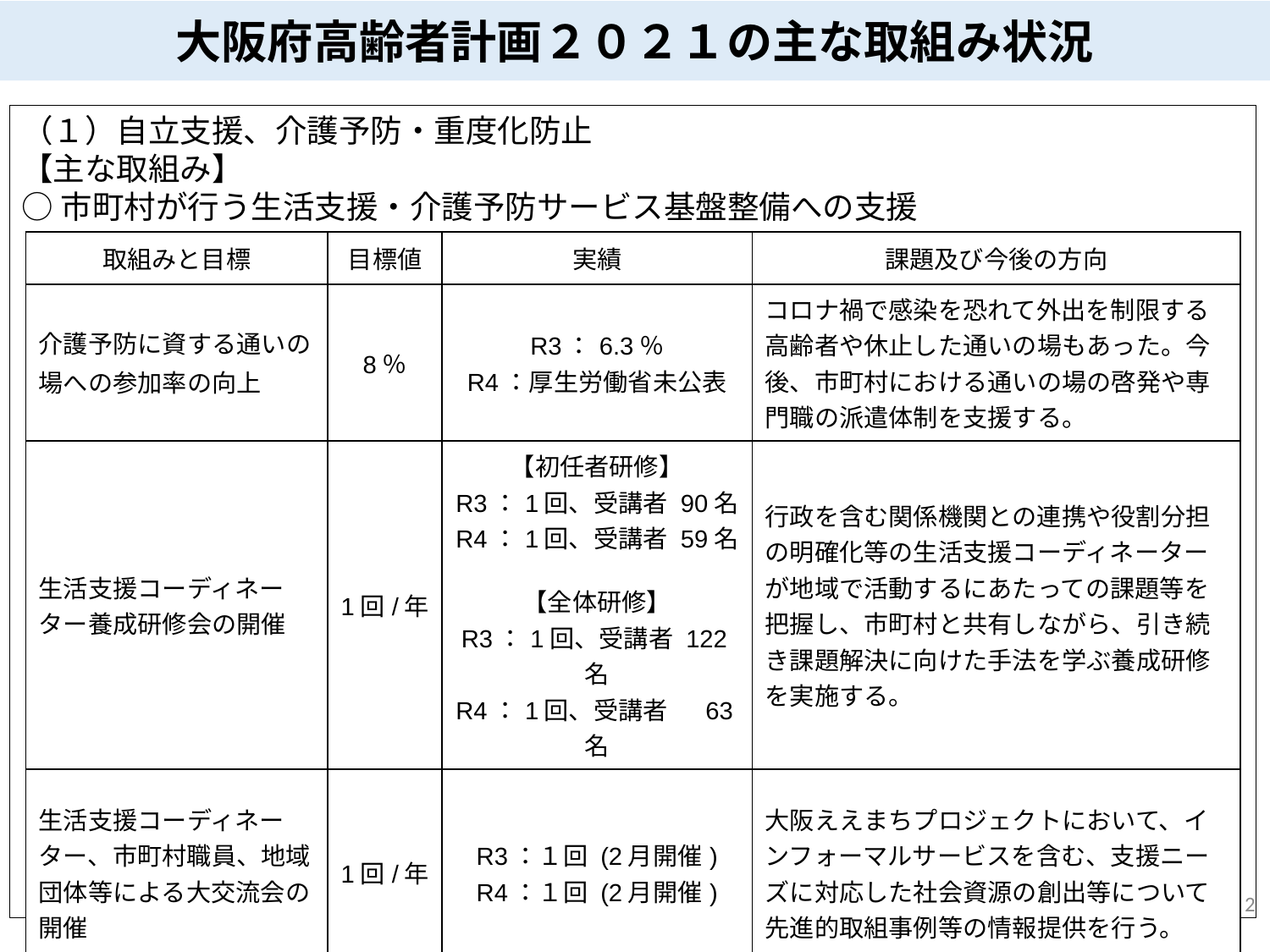

大阪府高齢者計画２０２１の主な取組み状況
（１）自立支援、介護予防・重度化防止
【主な取組み】
○市町村が行う生活支援・介護予防サービス基盤整備への支援

| 取組みと目標 | 目標値 | 実績 | 課題及び今後の方向 |
| --- | --- | --- | --- |
| 介護予防に資する通いの場への参加率の向上 | 8％ | R3：6.3％ R4：厚生労働省未公表 | コロナ禍で感染を恐れて外出を制限する高齢者や休止した通いの場もあった。今後、市町村における通いの場の啓発や専門職の派遣体制を支援する。 |
| 生活支援コーディネーター養成研修会の開催 | 1回/年 | 【初任者研修】 R3：1回、受講者 90名 R4：1回、受講者 59名 【全体研修】 R3：1回、受講者 122名 R4：1回、受講者 　63名 | 行政を含む関係機関との連携や役割分担の明確化等の生活支援コーディネーターが地域で活動するにあたっての課題等を把握し、市町村と共有しながら、引き続き課題解決に向けた手法を学ぶ養成研修を実施する。 |
| 生活支援コーディネーター、市町村職員、地域団体等による大交流会の開催 | 1回/年 | R3：１回 (2月開催) R4：１回 (2月開催) | 大阪ええまちプロジェクトにおいて、インフォーマルサービスを含む、支援ニーズに対応した社会資源の創出等について先進的取組事例等の情報提供を行う。 |
2